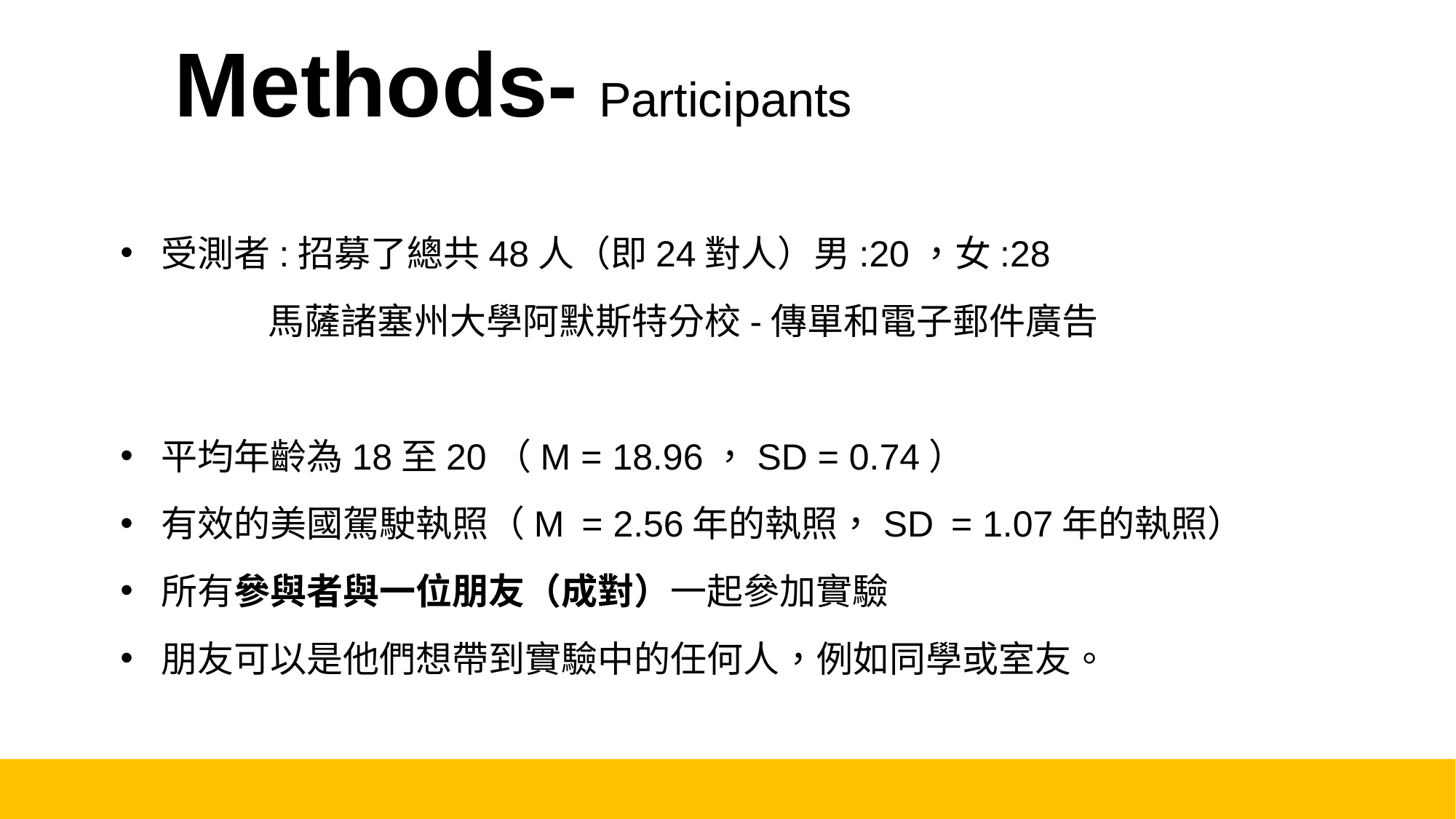

# Methods- Participants
受測者:招募了總共48人（即24對人）男:20，女:28
                 馬薩諸塞州大學阿默斯特分校-傳單和電子郵件廣告

平均年齡為18至20（M = 18.96，SD = 0.74）
有效的美國駕駛執照（M  = 2.56年的執照，SD  = 1.07年的執照）
所有參與者與一位朋友（成對）一起參加實驗
朋友可以是他們想帶到實驗中的任何人，例如同學或室友。

5